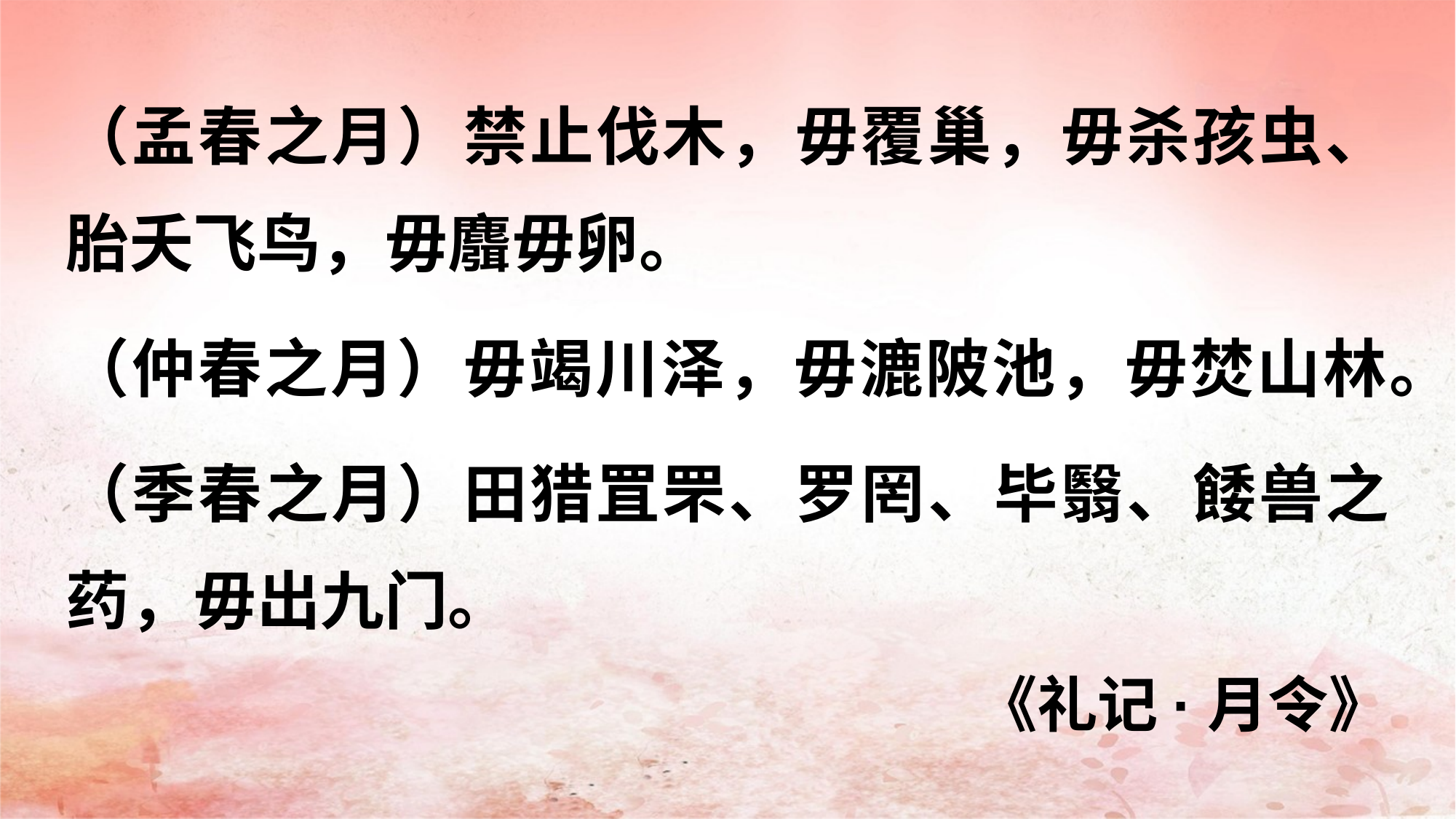

（孟春之月）禁止伐木，毋覆巢，毋杀孩虫、胎夭飞鸟，毋麛毋卵。
（仲春之月）毋竭川泽，毋漉陂池，毋焚山林。
（季春之月）田猎罝罘、罗罔、毕翳、餧兽之药，毋出九门。
《礼记·月令》